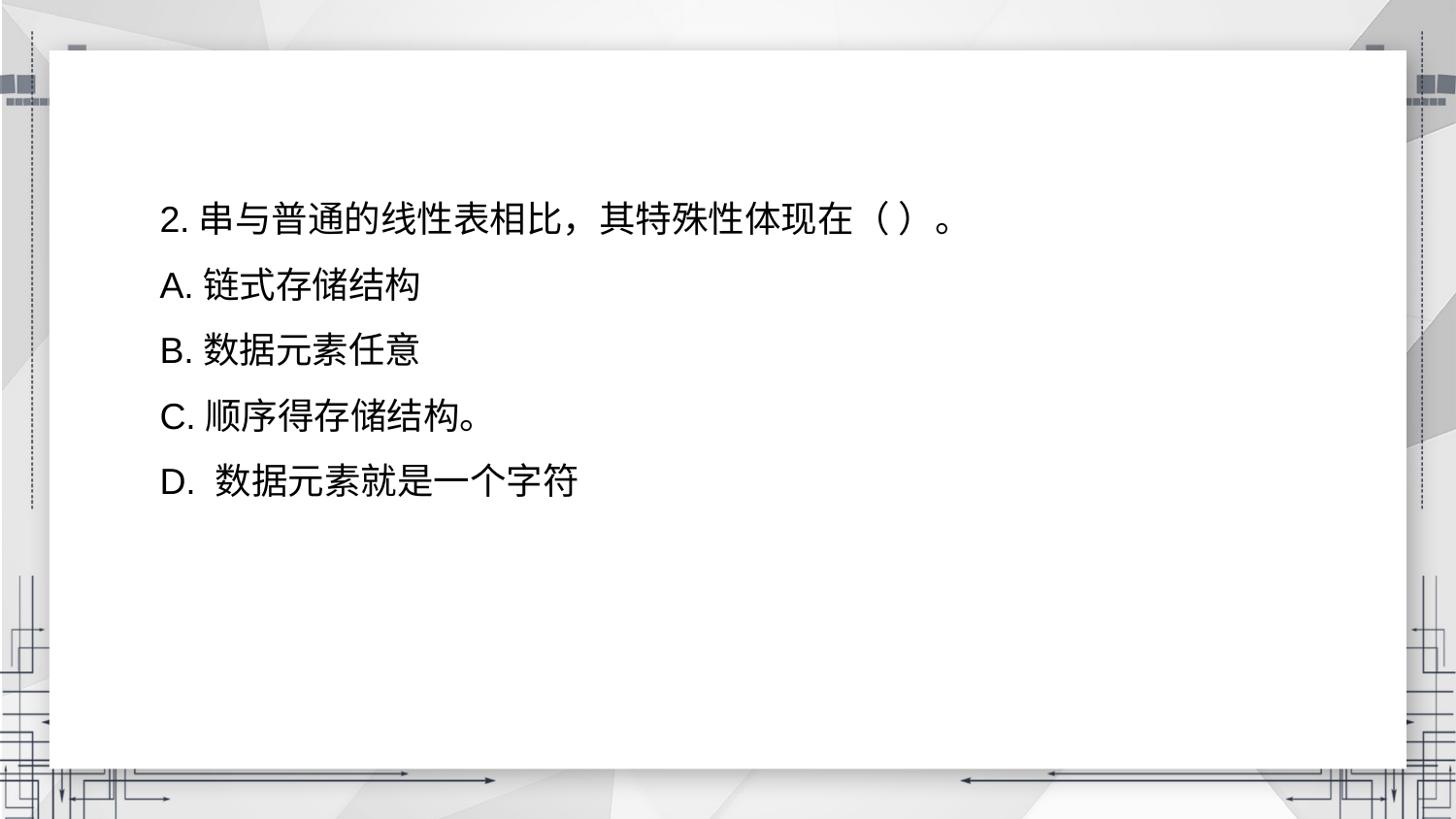

2.串与普通的线性表相比，其特殊性体现在（ ）。
A.链式存储结构
B.数据元素任意
C.顺序得存储结构。
D. 数据元素就是一个字符